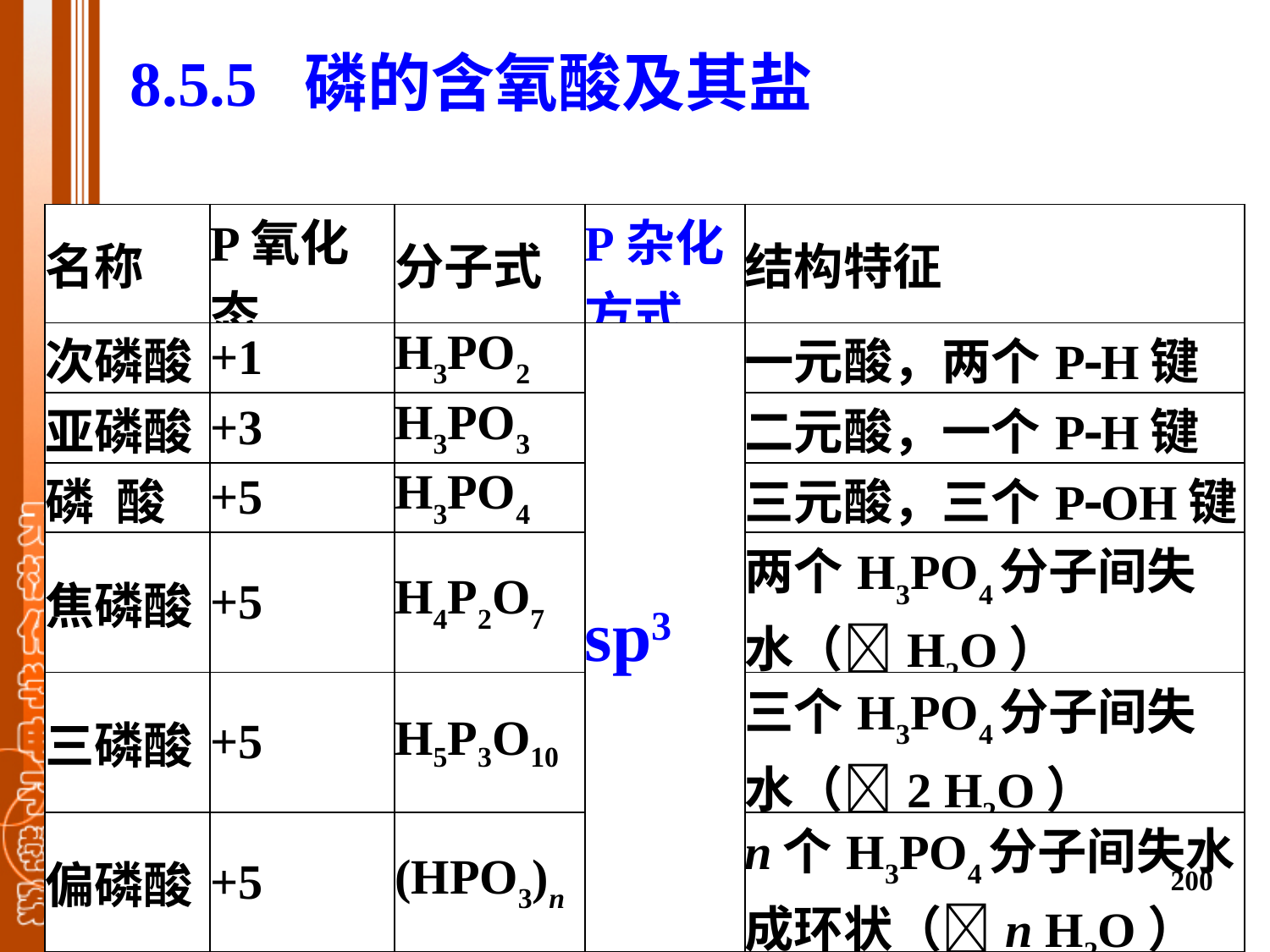

8.5.5  磷的含氧酸及其盐
几种较为重要的磷的含氧酸
| 名称 | P氧化态 | 分子式 | P杂化方式 | 结构特征 |
| --- | --- | --- | --- | --- |
| 次磷酸 | +1 | H3PO2 | sp3 | 一元酸，两个P−H键 |
| 亚磷酸 | +3 | H3PO3 |  | 二元酸，一个P−H键 |
| 磷 酸 | +5 | H3PO4 |  | 三元酸，三个P−OH键 |
| 焦磷酸 | +5 | H4P2O7 |  | 两个H3PO4分子间失水（−H2O） |
| 三磷酸 | +5 | H5P3O10 |  | 三个H3PO4分子间失水（−2 H2O） |
| 偏磷酸 | +5 | (HPO3)n |  | n个H3PO4分子间失水成环状（−n H2O） |
200